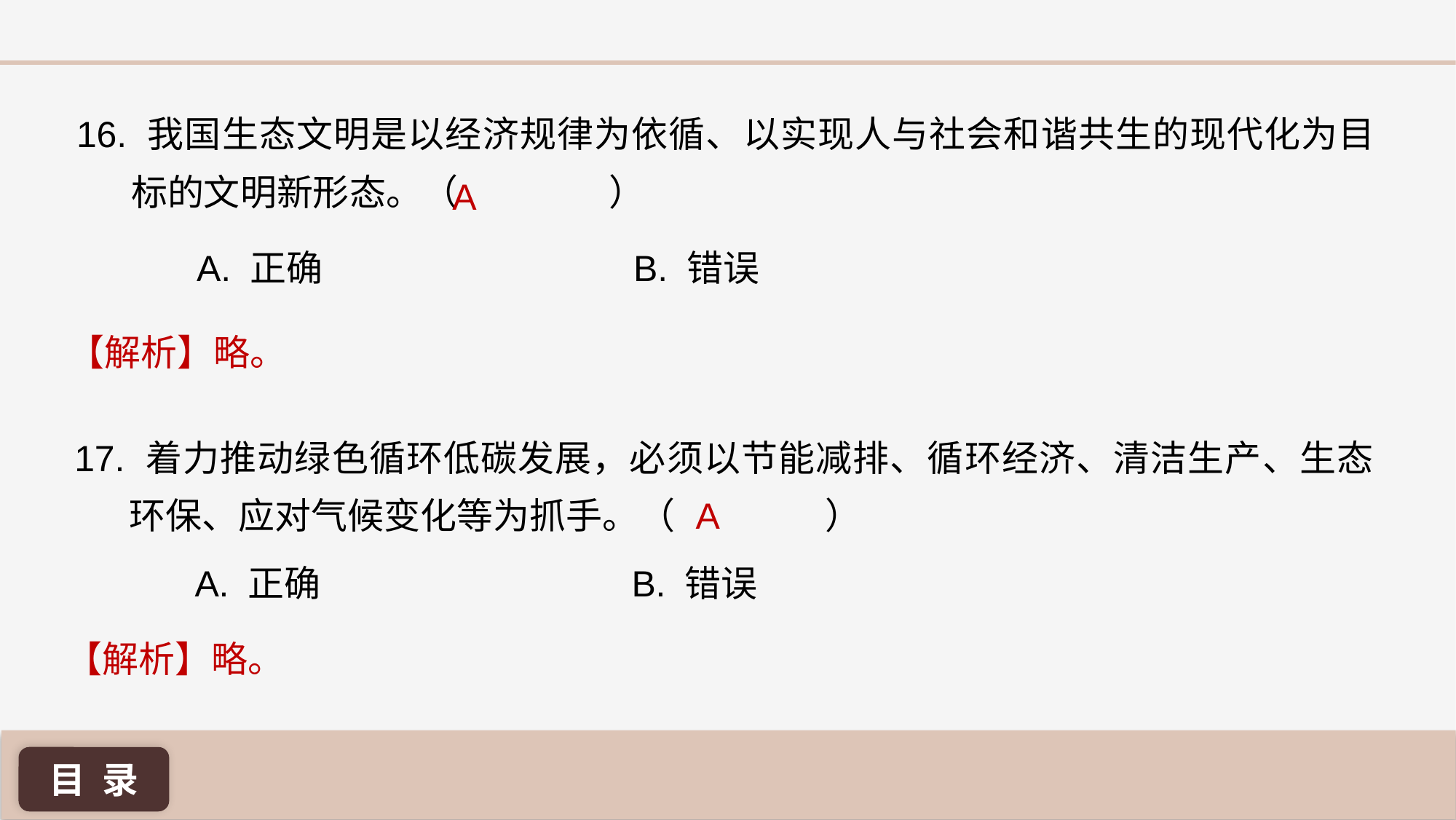

16. 我国生态文明是以经济规律为依循、以实现人与社会和谐共生的现代化为目标的文明新形态。（	     ）
A
A. 正确 			B. 错误
【解析】略。
17. 着力推动绿色循环低碳发展，必须以节能减排、循环经济、清洁生产、生态环保、应对气候变化等为抓手。（	     ）
A
A. 正确 			B. 错误
【解析】略。